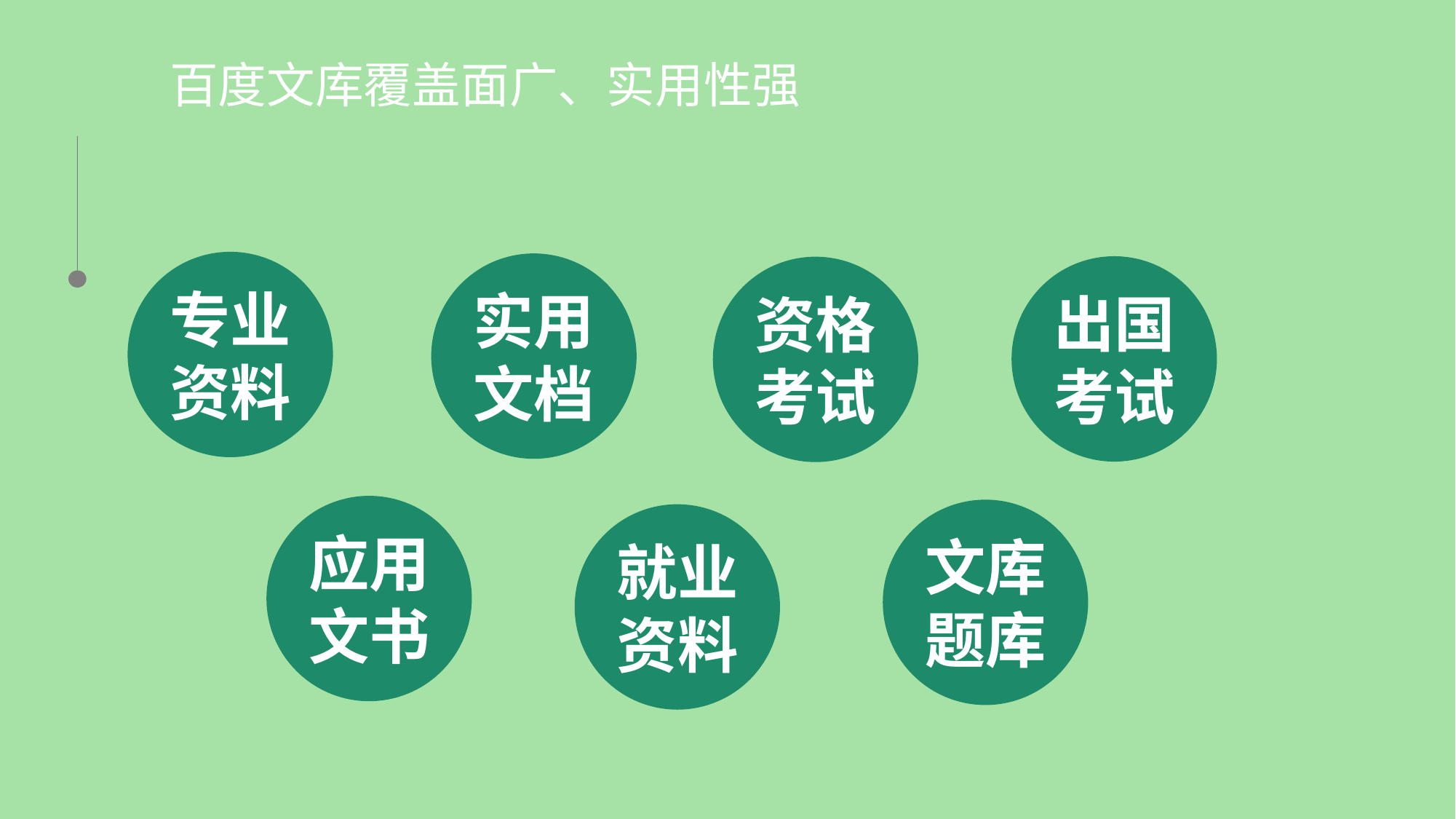

百度文库覆盖面广、实用性强

专业资料
实用文档
出国考试
资格考试
应用文书
文库题库
就业资料